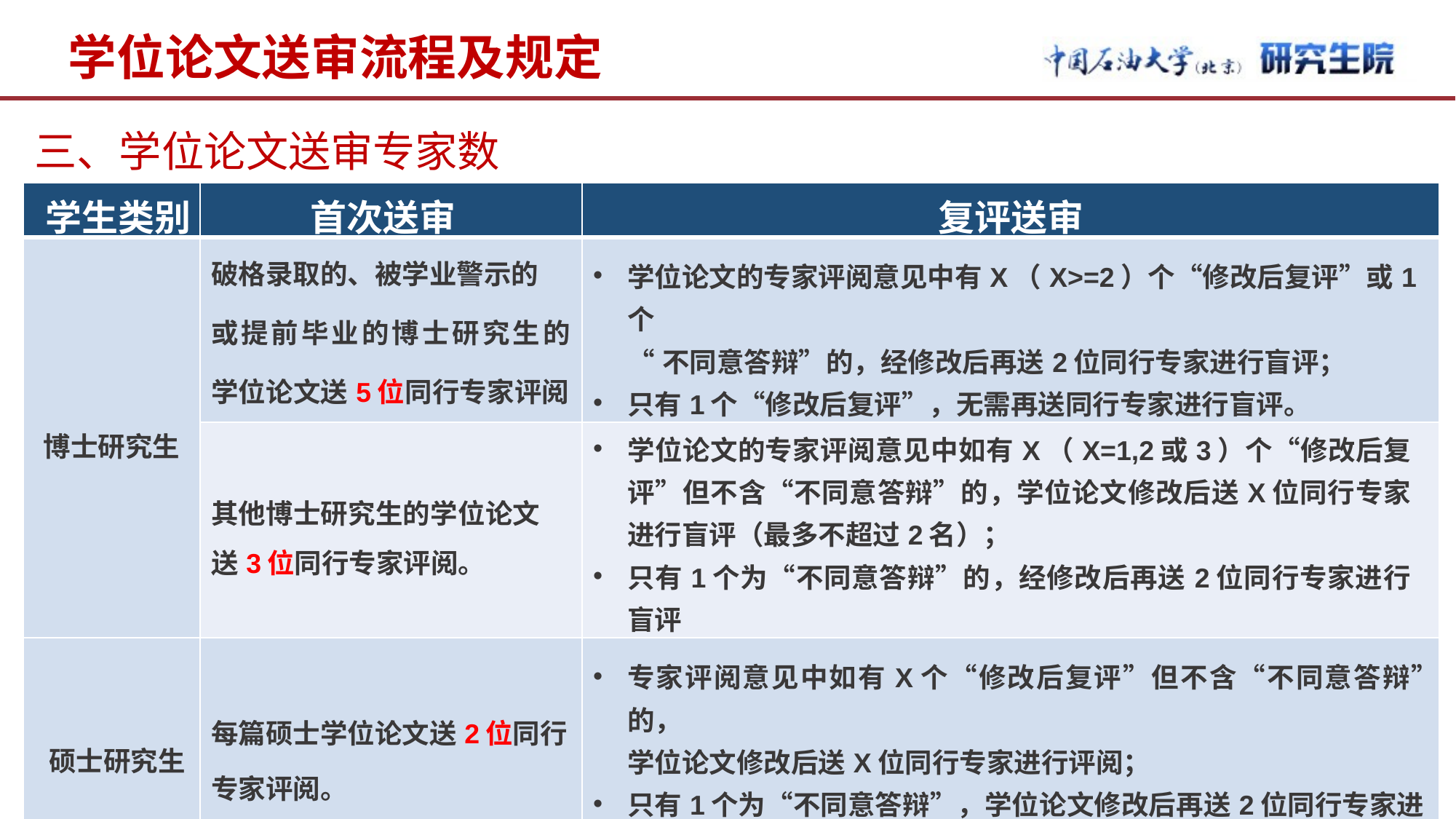

# 学位论文送审流程及规定
三、学位论文送审专家数
| 学生类别 | 首次送审 | 复评送审 |
| --- | --- | --- |
| 博士研究生 | 破格录取的、被学业警示的 或提前毕业的博士研究生的 学位论文送5位同行专家评阅 | 学位论文的专家评阅意见中有X（X>=2）个“修改后复评”或1个 “不同意答辩”的，经修改后再送2位同行专家进行盲评； 只有1个“修改后复评”，无需再送同行专家进行盲评。 |
|  | 其他博士研究生的学位论文 送3位同行专家评阅。 | 学位论文的专家评阅意见中如有X（X=1,2或3）个“修改后复评”但不含“不同意答辩”的，学位论文修改后送X位同行专家进行盲评（最多不超过2名）； 只有1个为“不同意答辩”的，经修改后再送2位同行专家进行盲评 |
| 硕士研究生 | 每篇硕士学位论文送2位同行 专家评阅。 | 专家评阅意见中如有X个“修改后复评”但不含“不同意答辩”的， 学位论文修改后送X位同行专家进行评阅； 只有1个为“不同意答辩”，学位论文修改后再送2位同行专家进行 评阅。 |
。